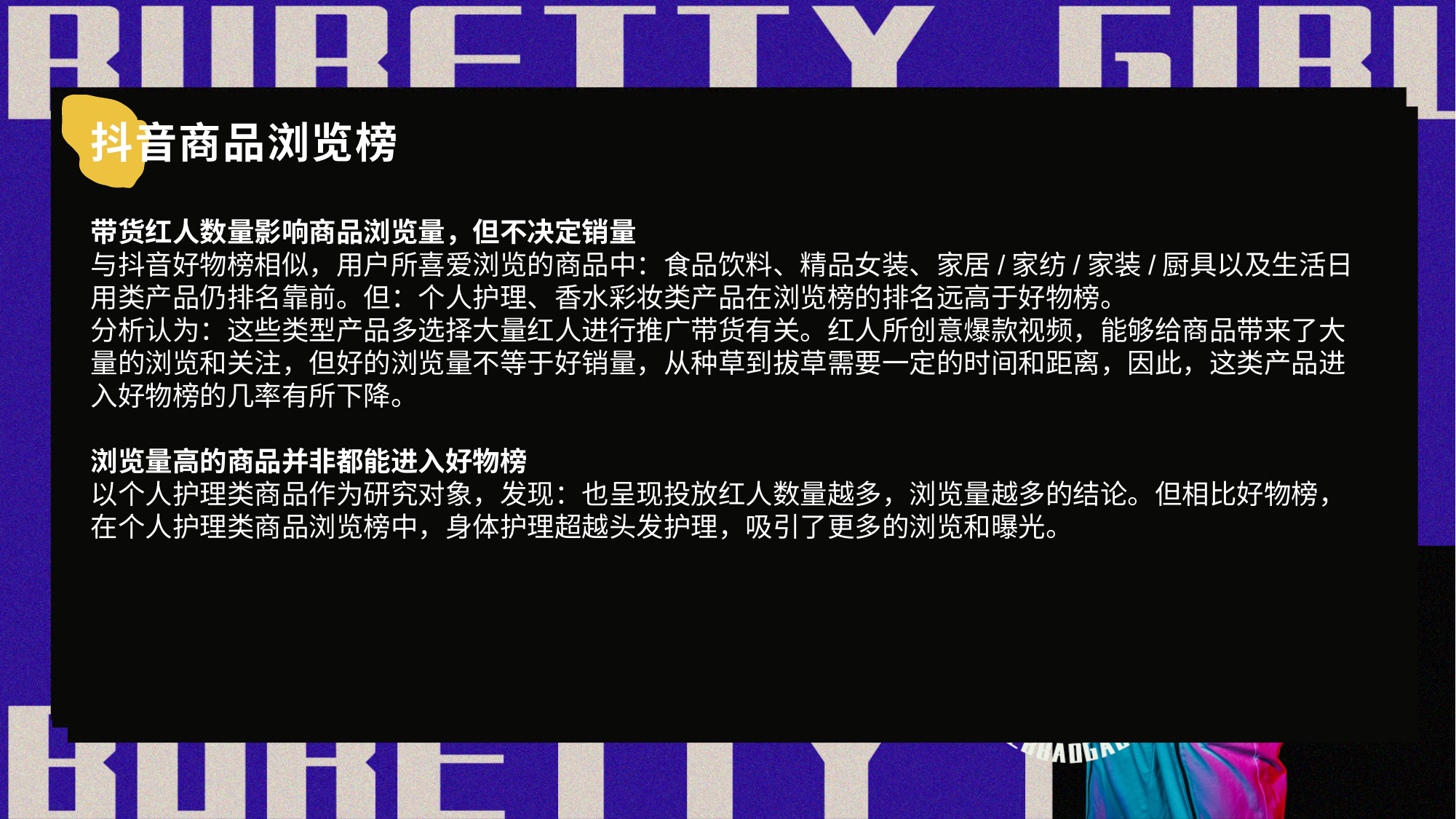

# 抖音商品浏览榜
带货红人数量影响商品浏览量，但不决定销量
与抖音好物榜相似，用户所喜爱浏览的商品中：食品饮料、精品女装、家居/家纺/家装/厨具以及生活日用类产品仍排名靠前。但：个人护理、香水彩妆类产品在浏览榜的排名远高于好物榜。
分析认为：这些类型产品多选择大量红人进行推广带货有关。红人所创意爆款视频，能够给商品带来了大量的浏览和关注，但好的浏览量不等于好销量，从种草到拔草需要一定的时间和距离，因此，这类产品进入好物榜的几率有所下降。

浏览量高的商品并非都能进入好物榜
以个人护理类商品作为研究对象，发现：也呈现投放红人数量越多，浏览量越多的结论。但相比好物榜，在个人护理类商品浏览榜中，身体护理超越头发护理，吸引了更多的浏览和曝光。